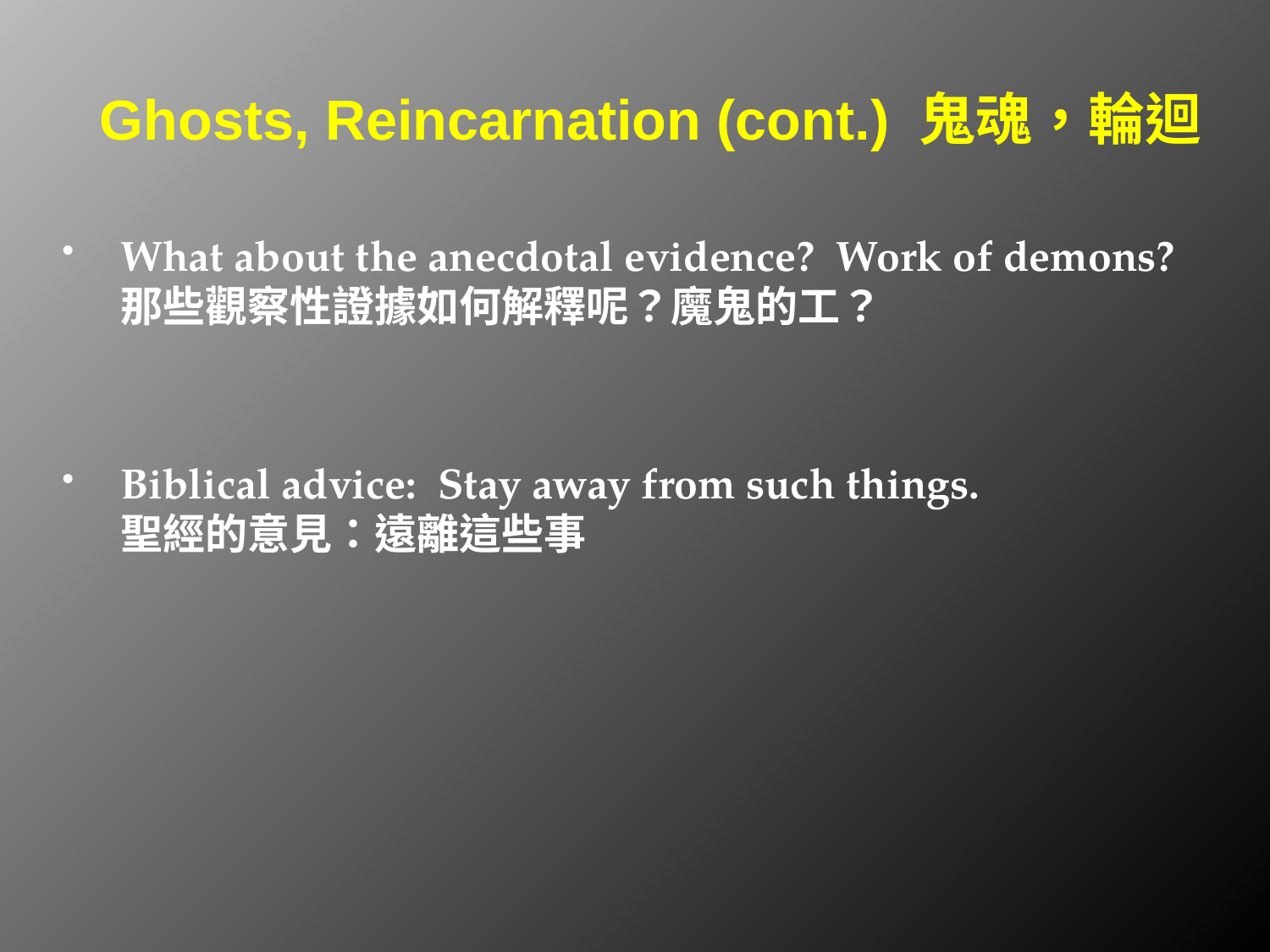

# Ghosts, Reincarnation (cont.) 鬼魂，輪迴
What about the anecdotal evidence?  Work of demons? 那些觀察性證據如何解釋呢？魔鬼的工？

Biblical advice:  Stay away from such things.                     聖經的意見：遠離這些事